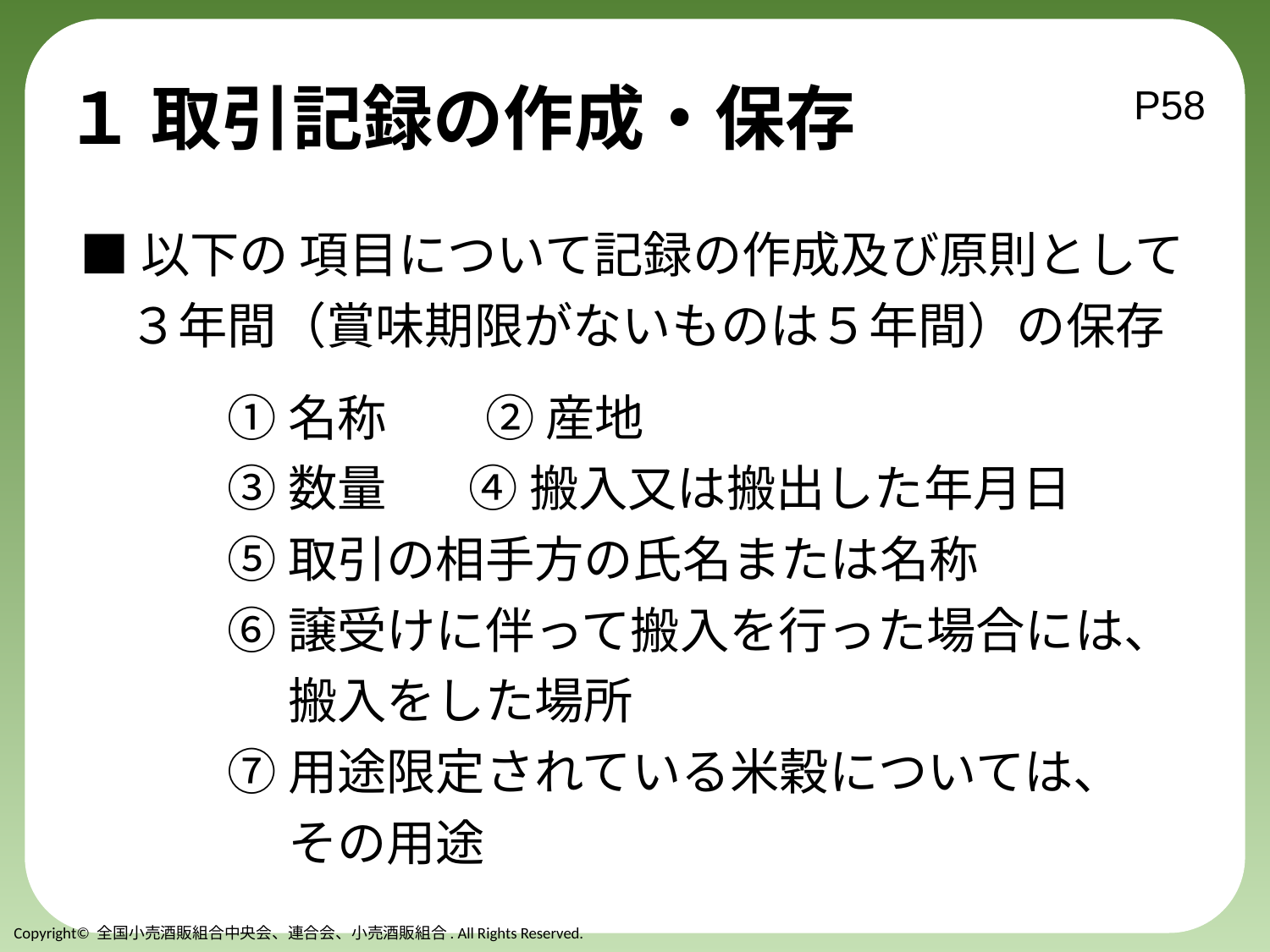

# １ 取引記録の作成・保存
P58
■以下の 項目について記録の作成及び原則として
　３年間（賞味期限がないものは５年間）の保存
　　　① 名称　　② 産地
　　　③ 数量 　  ④ 搬入又は搬出した年月日
　　　⑤ 取引の相手方の氏名または名称
　　　⑥ 譲受けに伴って搬入を行った場合には、
　　　　 搬入をした場所
　　　⑦ 用途限定されている米穀については、
　　　　 その用途
Copyright© 全国小売酒販組合中央会、連合会、小売酒販組合. All Rights Reserved.